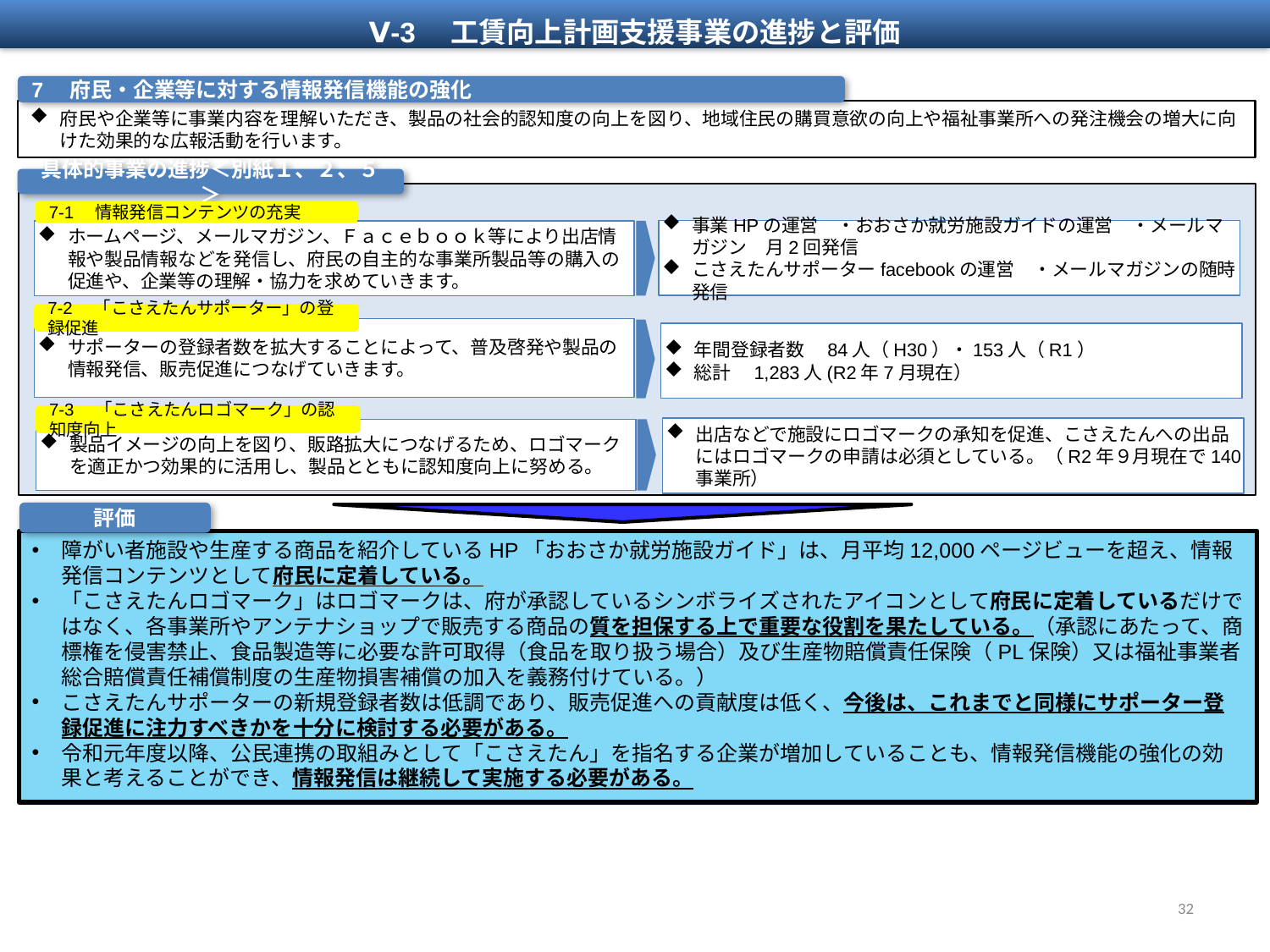

Ⅴ-3　工賃向上計画支援事業の進捗と評価
7　府民・企業等に対する情報発信機能の強化
府民や企業等に事業内容を理解いただき、製品の社会的認知度の向上を図り、地域住民の購買意欲の向上や福祉事業所への発注機会の増大に向けた効果的な広報活動を行います。
具体的事業の進捗＜別紙１、２、５＞

7-1　情報発信コンテンツの充実
事業HPの運営　・おおさか就労施設ガイドの運営　・メールマガジン　月2回発信
こさえたんサポーターfacebookの運営　・メールマガジンの随時発信

ホームページ、メールマガジン、Ｆａｃｅｂｏｏｋ等により出店情報や製品情報などを発信し、府民の自主的な事業所製品等の購入の促進や、企業等の理解・協力を求めていきます。
7-2　「こさえたんサポーター」の登録促進
サポーターの登録者数を拡大することによって、普及啓発や製品の情報発信、販売促進につなげていきます。

年間登録者数　84人（H30）・153人（R1）
総計　1,283人(R2年7月現在）
7-3　「こさえたんロゴマーク」の認知度向上
出店などで施設にロゴマークの承知を促進、こさえたんへの出品にはロゴマークの申請は必須としている。（R2年９月現在で140事業所）
製品イメージの向上を図り、販路拡大につなげるため、ロゴマークを適正かつ効果的に活用し、製品とともに認知度向上に努める。

評価

障がい者施設や生産する商品を紹介しているHP「おおさか就労施設ガイド」は、月平均12,000ページビューを超え、情報発信コンテンツとして府民に定着している。
「こさえたんロゴマーク」はロゴマークは、府が承認しているシンボライズされたアイコンとして府民に定着しているだけではなく、各事業所やアンテナショップで販売する商品の質を担保する上で重要な役割を果たしている。（承認にあたって、商標権を侵害禁止、食品製造等に必要な許可取得（食品を取り扱う場合）及び生産物賠償責任保険（PL保険）又は福祉事業者総合賠償責任補償制度の生産物損害補償の加入を義務付けている。）
こさえたんサポーターの新規登録者数は低調であり、販売促進への貢献度は低く、今後は、これまでと同様にサポーター登録促進に注力すべきかを十分に検討する必要がある。
令和元年度以降、公民連携の取組みとして「こさえたん」を指名する企業が増加していることも、情報発信機能の強化の効果と考えることができ、情報発信は継続して実施する必要がある。
32